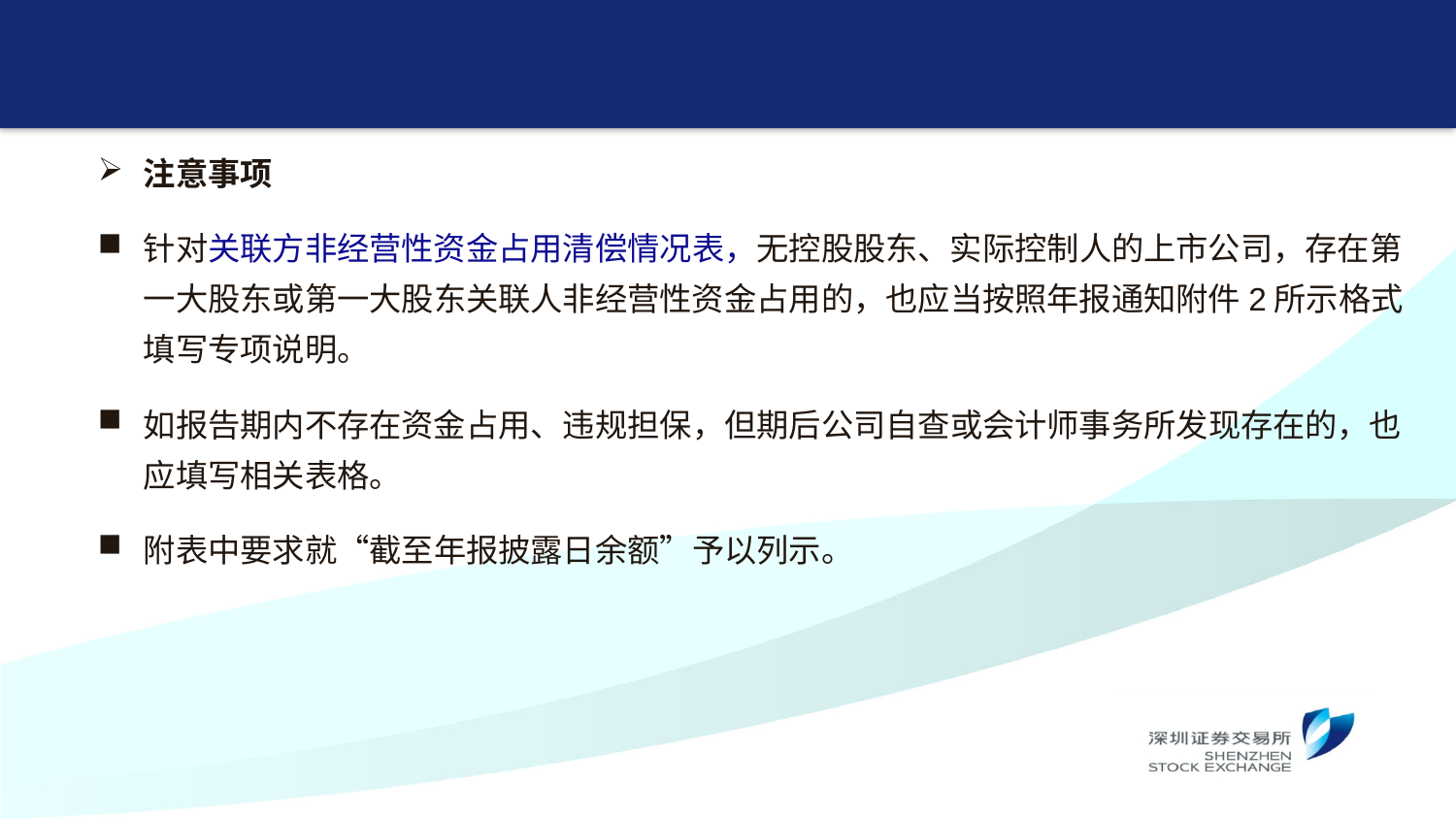

注意事项
针对关联方非经营性资金占用清偿情况表，无控股股东、实际控制人的上市公司，存在第一大股东或第一大股东关联人非经营性资金占用的，也应当按照年报通知附件2所示格式填写专项说明。
如报告期内不存在资金占用、违规担保，但期后公司自查或会计师事务所发现存在的，也应填写相关表格。
附表中要求就“截至年报披露日余额”予以列示。